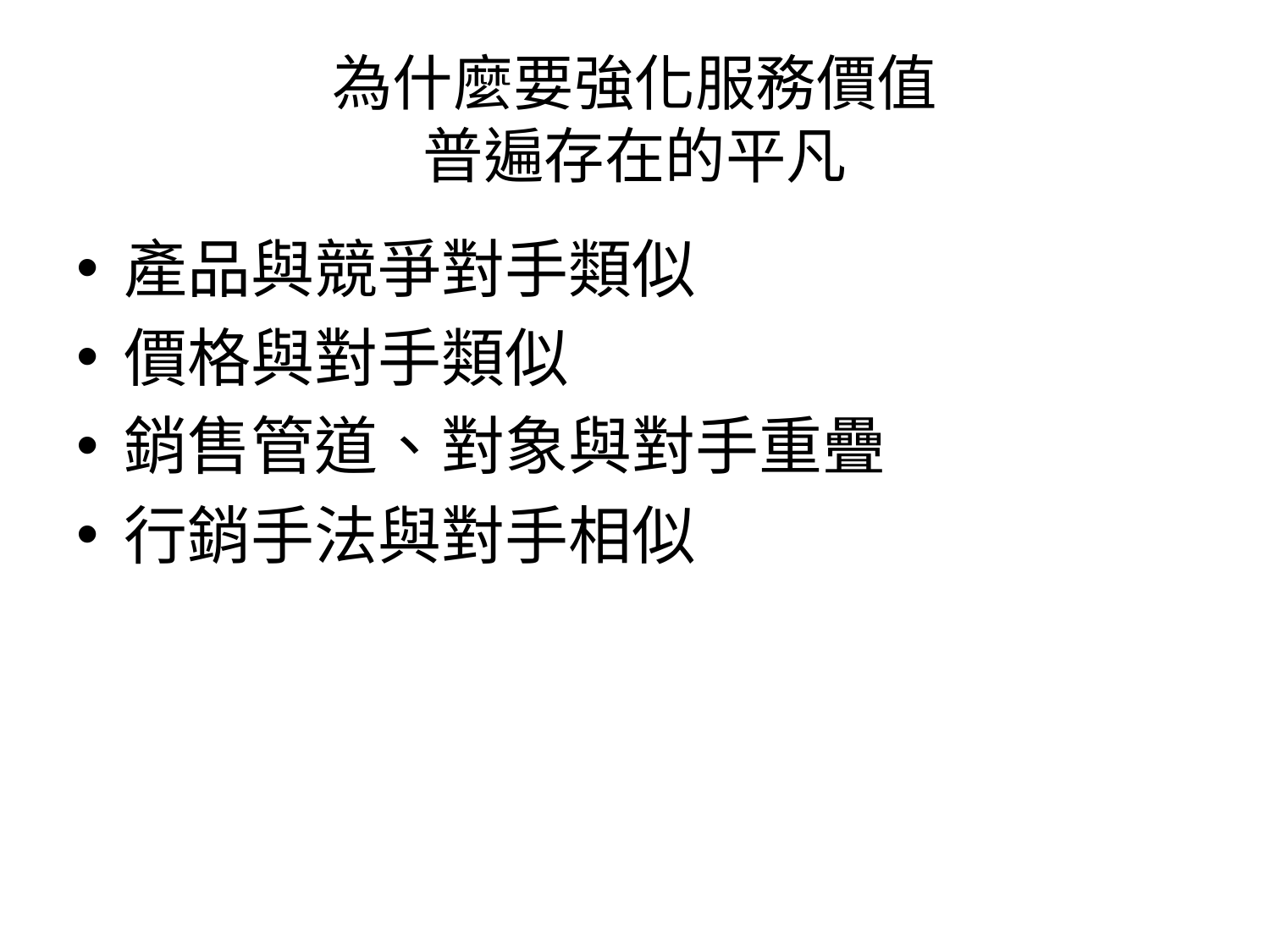

# 為什麼要強化服務價值 普遍存在的平凡
產品與競爭對手類似
價格與對手類似
銷售管道、對象與對手重疊
行銷手法與對手相似